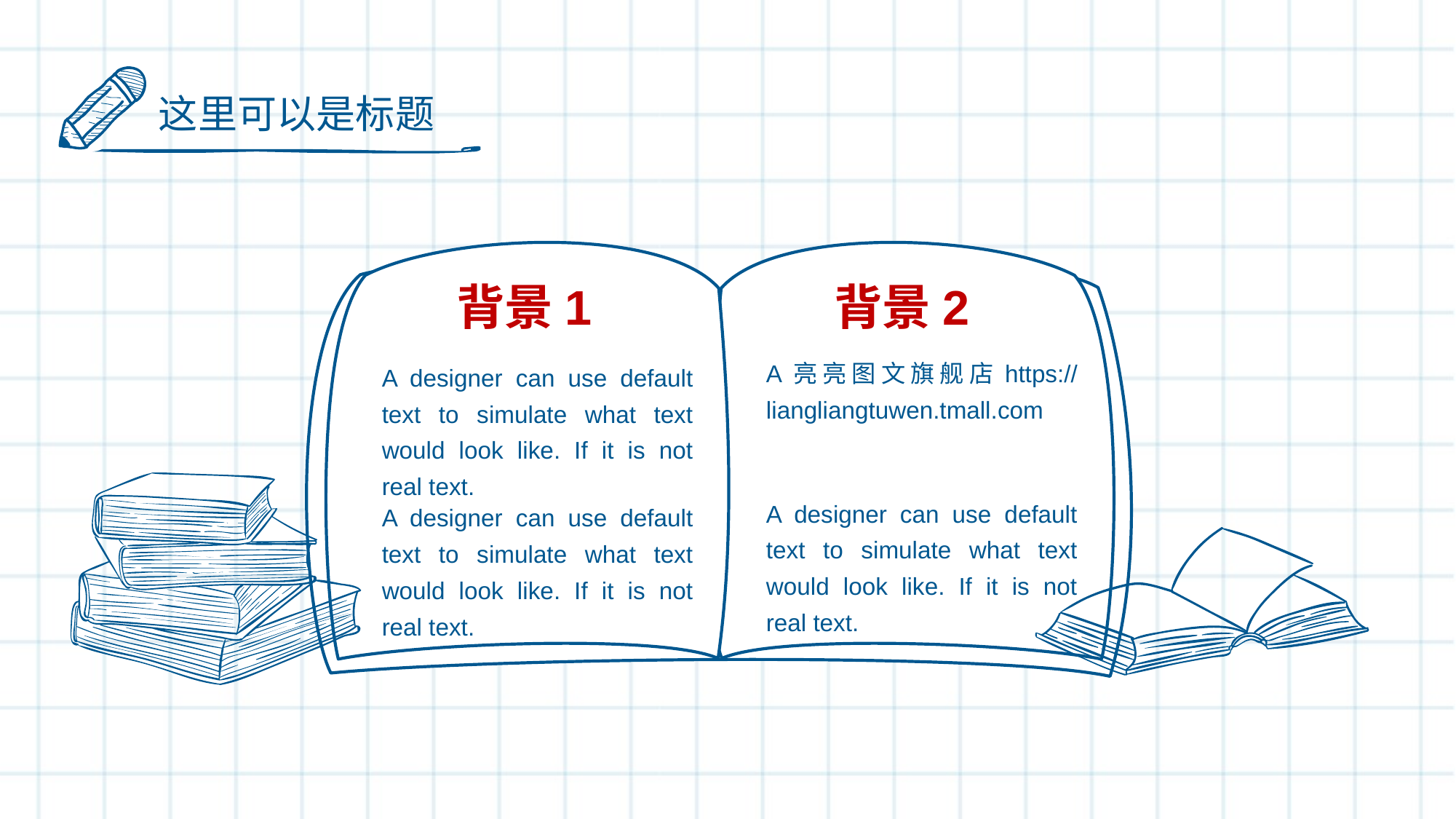

这里可以是标题

背景1
背景2
A亮亮图文旗舰店https://liangliangtuwen.tmall.com

A designer can use default text to simulate what text would look like. If it is not real text.

A designer can use default text to simulate what text would look like. If it is not real text.
A designer can use default text to simulate what text would look like. If it is not real text.